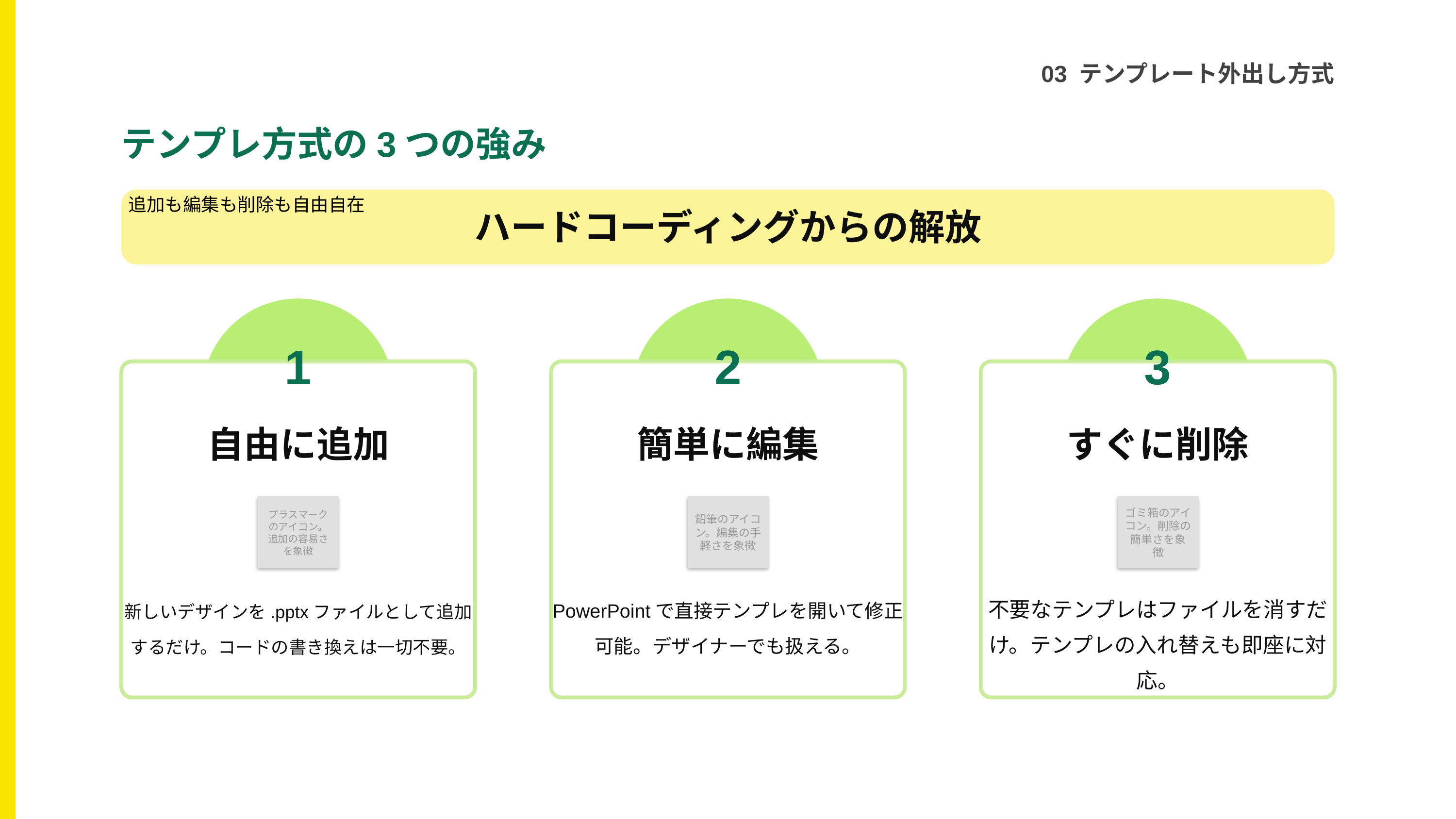

03 テンプレート外出し方式

テンプレ方式の3つの強み
追加も編集も削除も自由自在

ハードコーディングからの解放

1
2
3

自由に追加
簡単に編集
すぐに削除
プラスマークのアイコン。追加の容易さを象徴
鉛筆のアイコン。編集の手軽さを象徴
ゴミ箱のアイコン。削除の簡単さを象徴

新しいデザインを.pptxファイルとして追加するだけ。コードの書き換えは一切不要。

PowerPointで直接テンプレを開いて修正可能。デザイナーでも扱える。

不要なテンプレはファイルを消すだけ。テンプレの入れ替えも即座に対応。